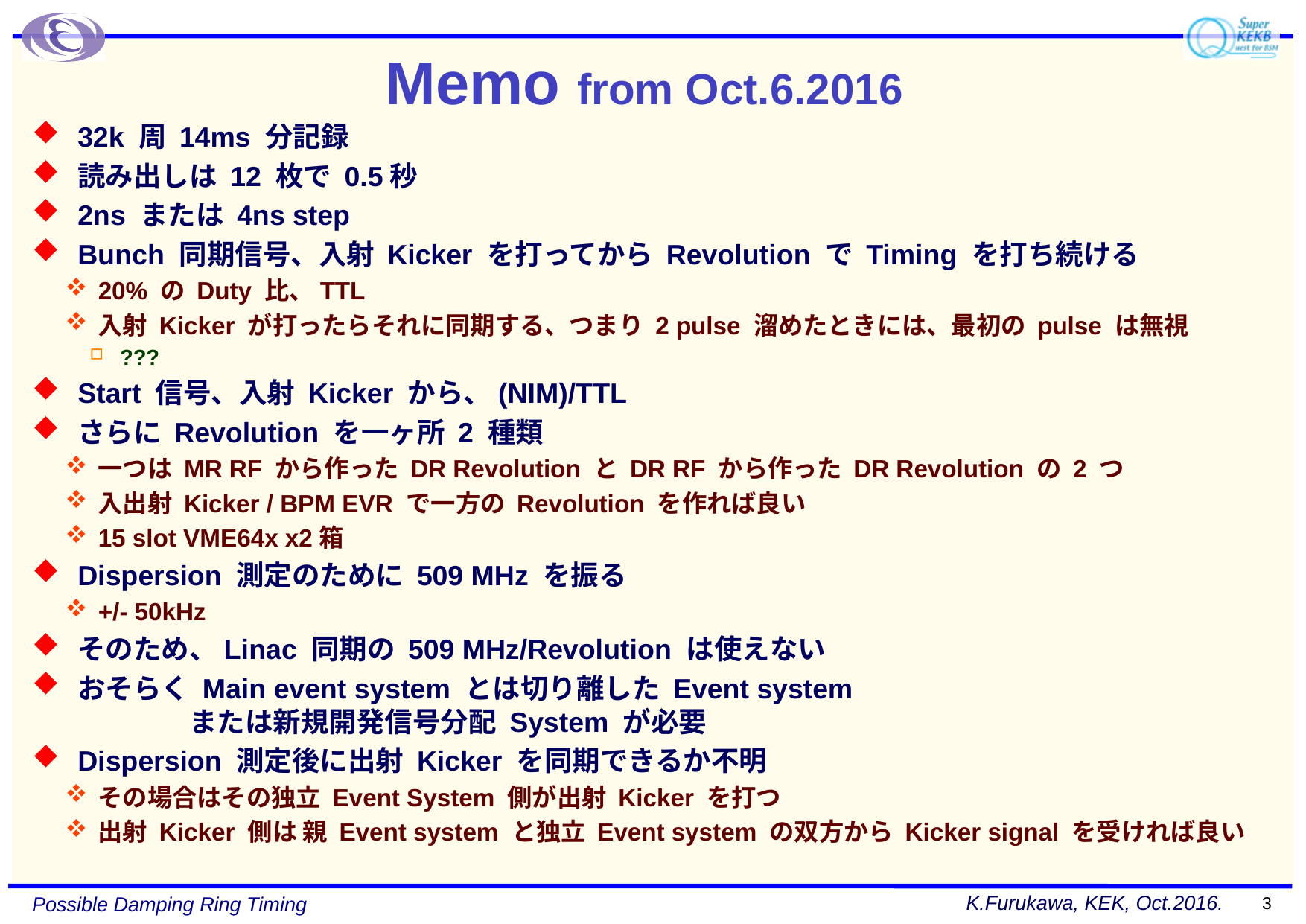

# Memo from Oct.6.2016
32k 周 14ms 分記録
読み出しは 12 枚で 0.5秒
2ns または 4ns step
Bunch 同期信号、入射 Kicker を打ってから Revolution で Timing を打ち続ける
20% の Duty 比、TTL
入射 Kicker が打ったらそれに同期する、つまり 2 pulse 溜めたときには、最初の pulse は無視
???
Start 信号、入射 Kicker から、(NIM)/TTL
さらに Revolution を一ヶ所 2 種類
一つは MR RF から作った DR Revolution と DR RF から作った DR Revolution の 2 つ
入出射 Kicker / BPM EVR で一方の Revolution を作れば良い
15 slot VME64x x2箱
Dispersion 測定のために 509 MHz を振る
+/- 50kHz
そのため、Linac 同期の 509 MHz/Revolution は使えない
おそらく Main event system とは切り離した Event system
	または新規開発信号分配 System が必要
Dispersion 測定後に出射 Kicker を同期できるか不明
その場合はその独立 Event System 側が出射 Kicker を打つ
出射 Kicker 側は 親 Event system と独立 Event system の双方から Kicker signal を受ければ良い

3